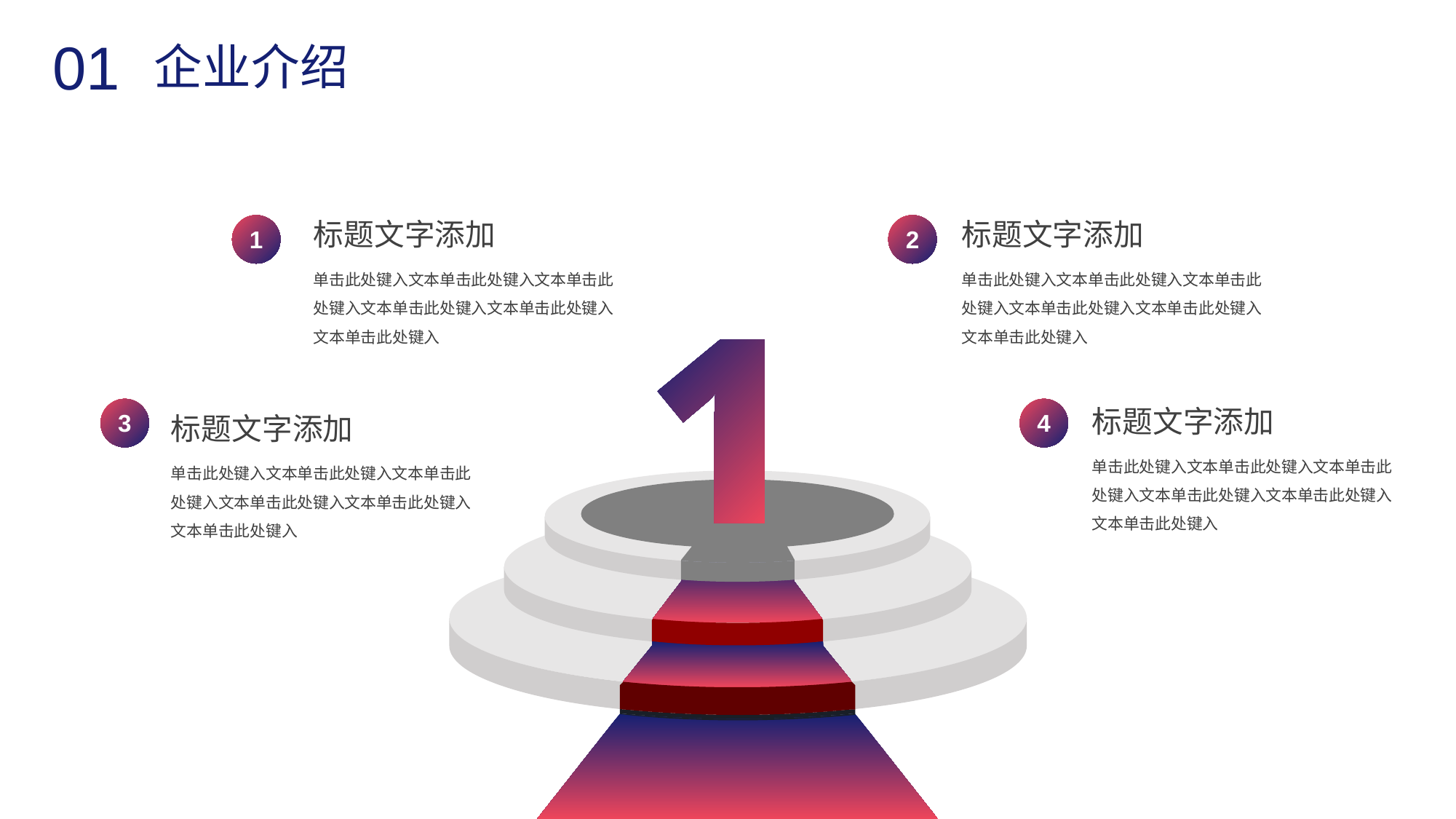

BY YUSHEN
01
企业介绍
标题文字添加
单击此处键入文本单击此处键入文本单击此处键入文本单击此处键入文本单击此处键入文本单击此处键入

1
标题文字添加
单击此处键入文本单击此处键入文本单击此处键入文本单击此处键入文本单击此处键入文本单击此处键入

2

标题文字添加
单击此处键入文本单击此处键入文本单击此处键入文本单击此处键入文本单击此处键入文本单击此处键入

4

3
标题文字添加
单击此处键入文本单击此处键入文本单击此处键入文本单击此处键入文本单击此处键入文本单击此处键入